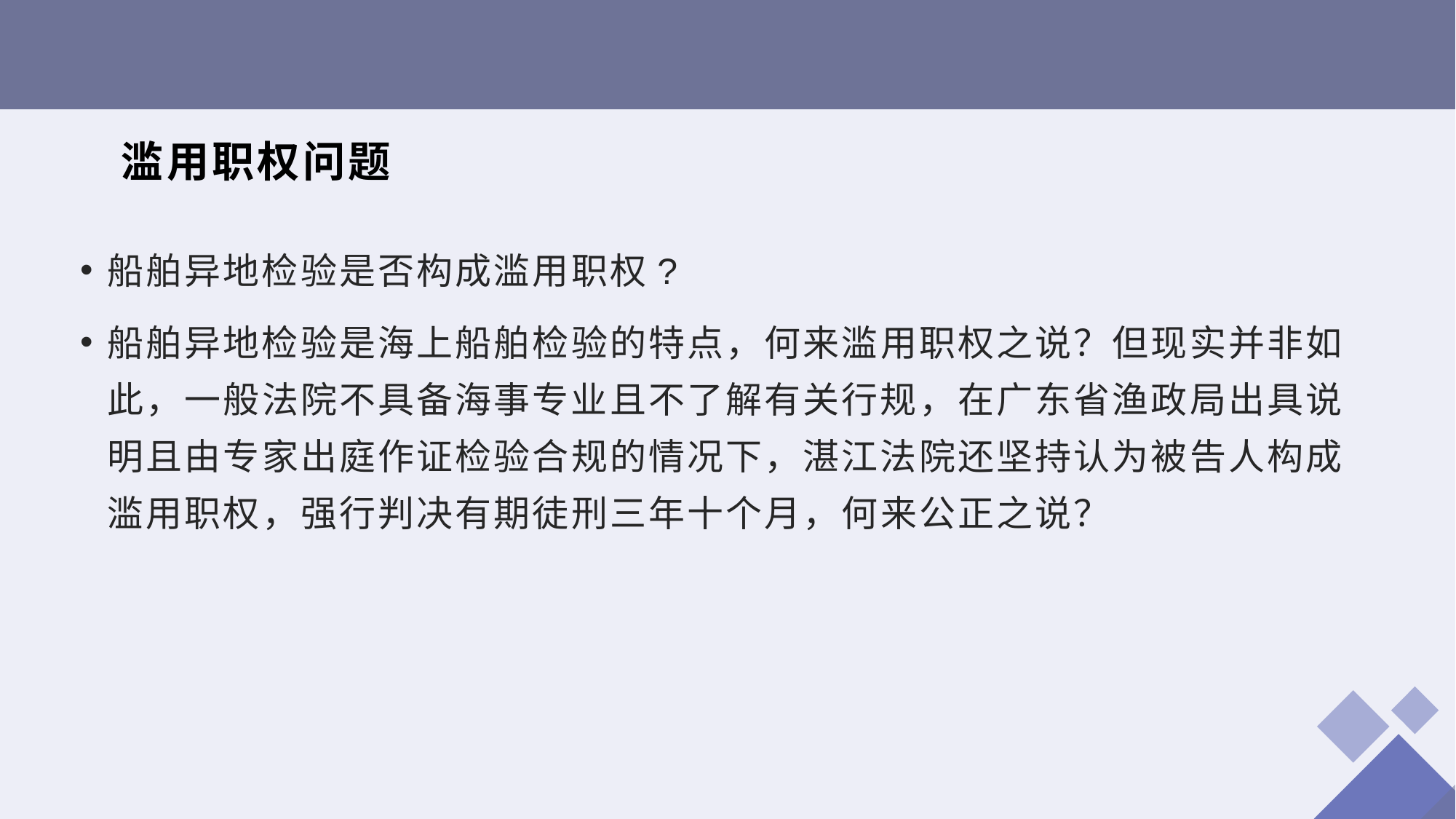

# 滥用职权问题
船舶异地检验是否构成滥用职权?
船舶异地检验是海上船舶检验的特点，何来滥用职权之说？但现实并非如此，一般法院不具备海事专业且不了解有关行规，在广东省渔政局出具说明且由专家出庭作证检验合规的情况下，湛江法院还坚持认为被告人构成滥用职权，强行判决有期徒刑三年十个月，何来公正之说？